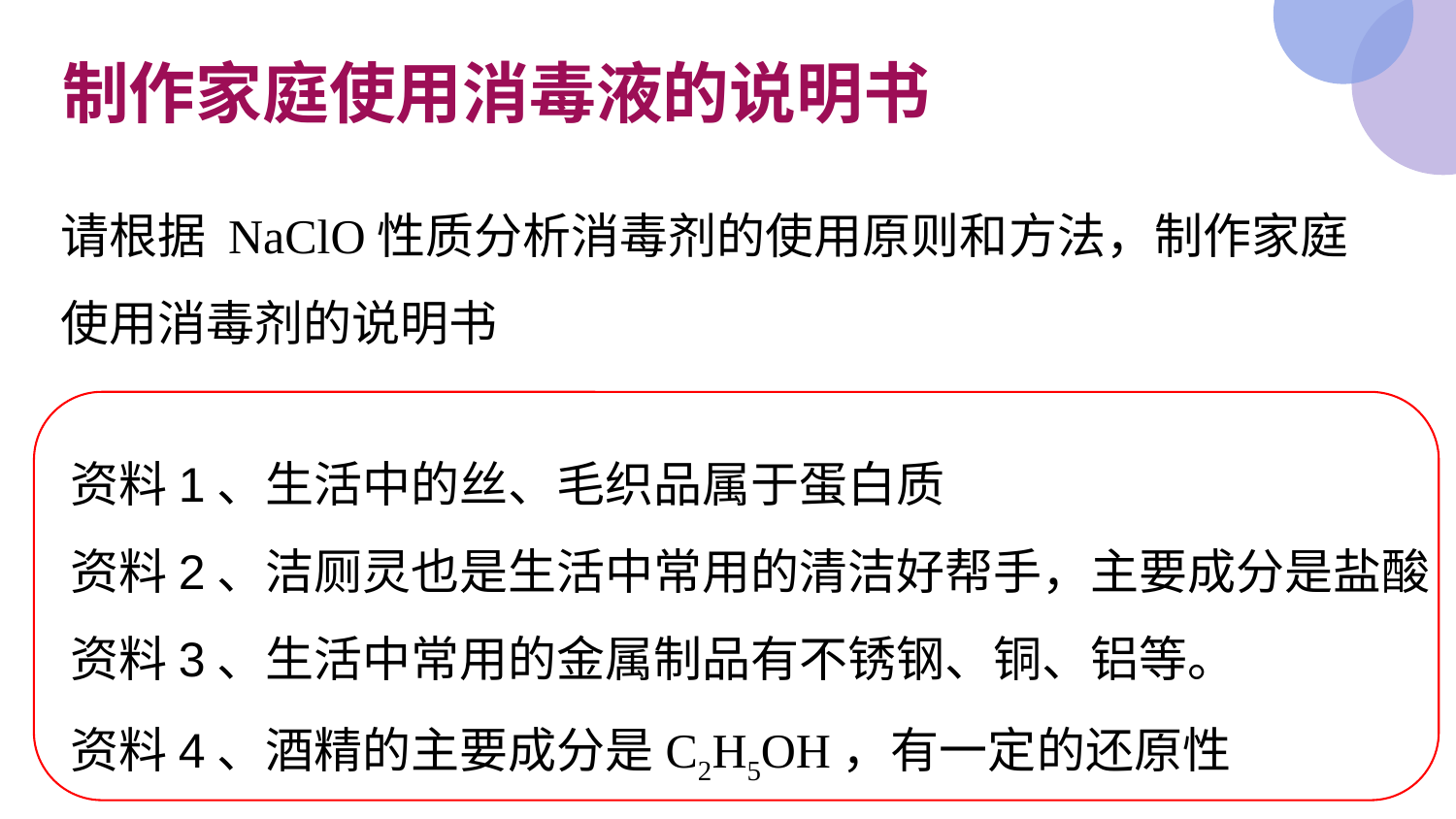

制作家庭使用消毒液的说明书
请根据 NaClO性质分析消毒剂的使用原则和方法，制作家庭使用消毒剂的说明书

资料1、生活中的丝、毛织品属于蛋白质
资料2、洁厕灵也是生活中常用的清洁好帮手，主要成分是盐酸
资料3、生活中常用的金属制品有不锈钢、铜、铝等。
资料4、酒精的主要成分是C2H5OH，有一定的还原性